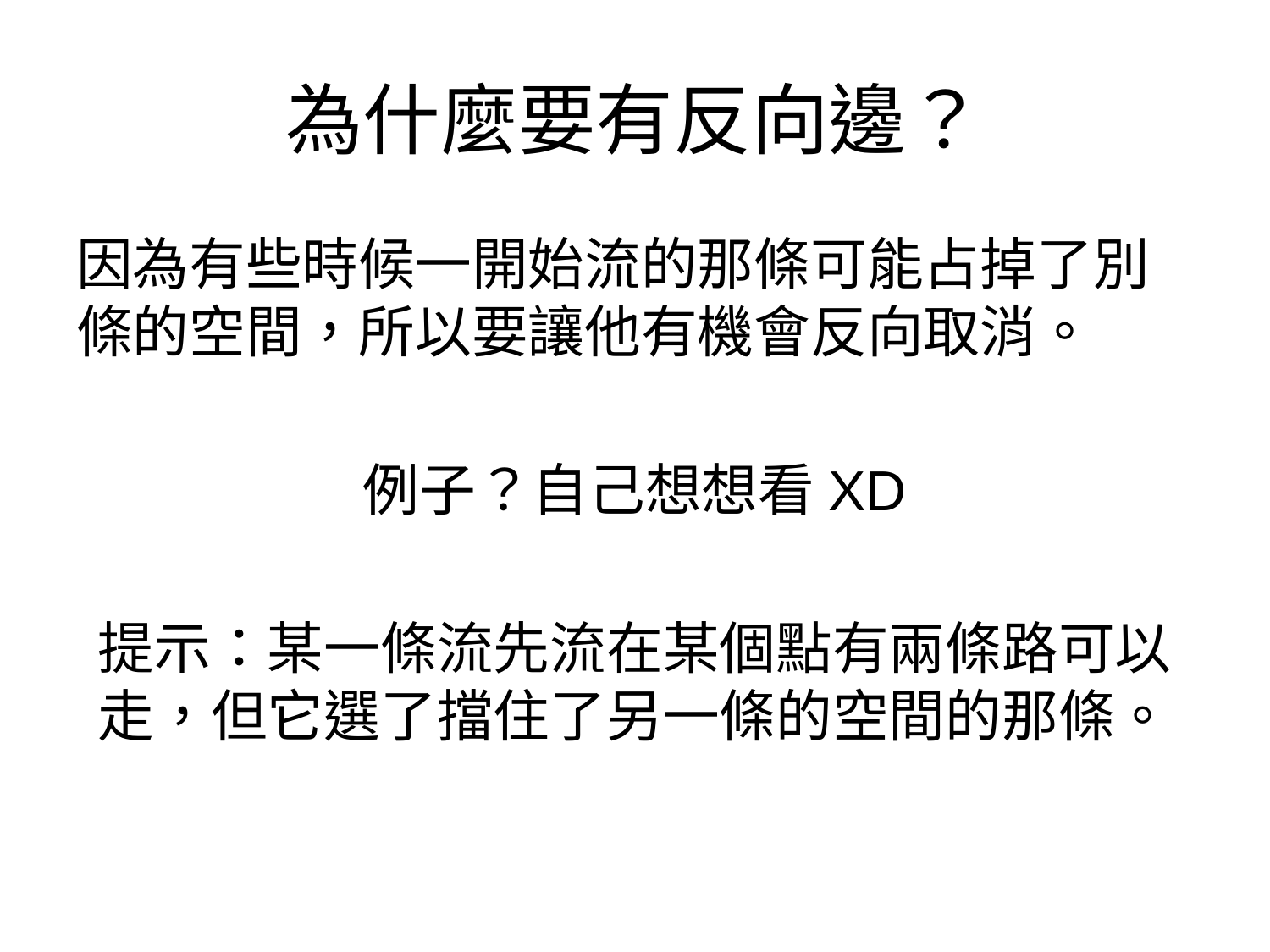

# 為什麼要有反向邊？
因為有些時候一開始流的那條可能占掉了別條的空間，所以要讓他有機會反向取消。

例子？自己想想看XD

提示：某一條流先流在某個點有兩條路可以走，但它選了擋住了另一條的空間的那條。